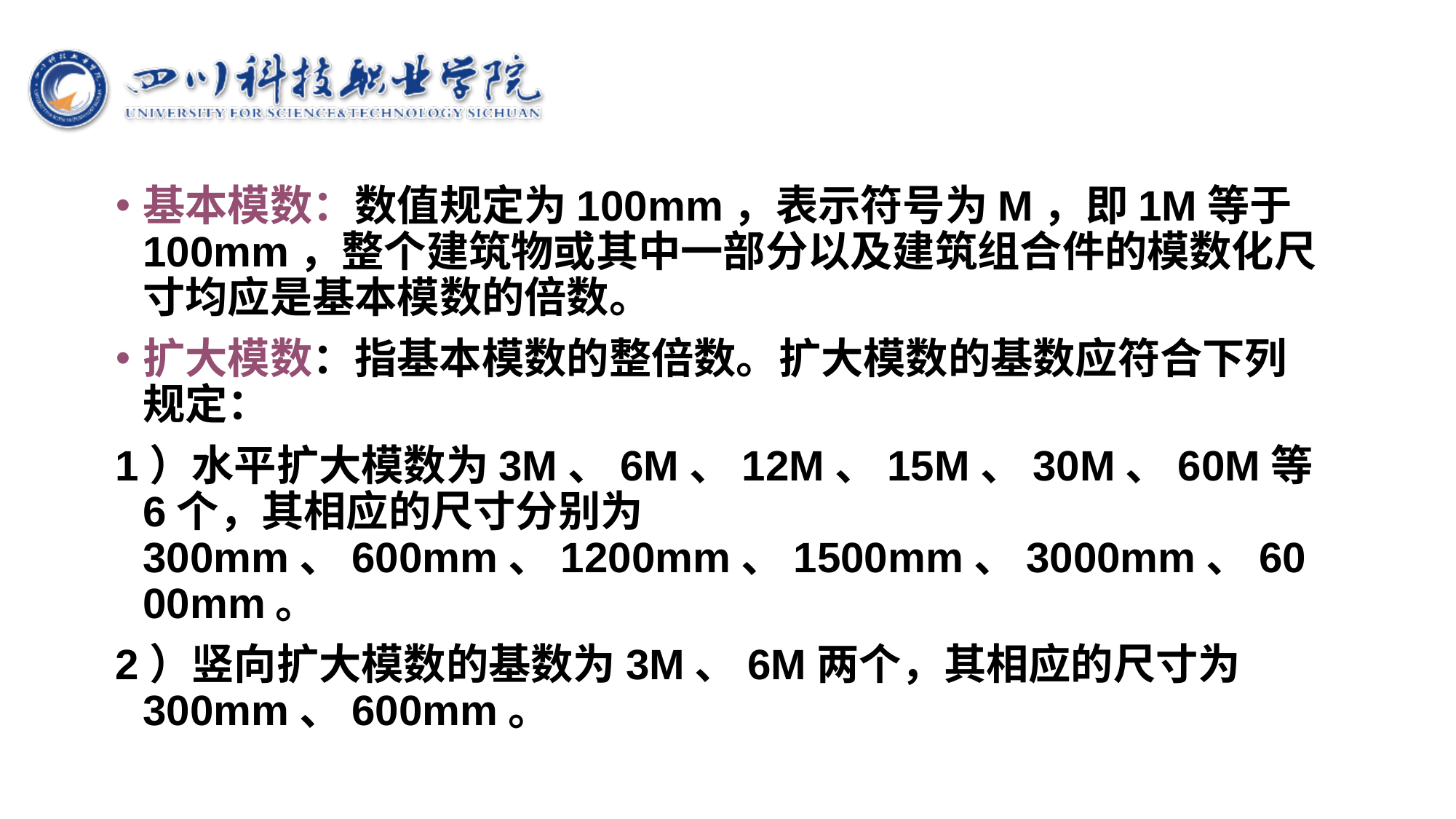

基本模数：数值规定为100mm，表示符号为M，即1M等于100mm，整个建筑物或其中一部分以及建筑组合件的模数化尺寸均应是基本模数的倍数。
扩大模数：指基本模数的整倍数。扩大模数的基数应符合下列规定：
1）水平扩大模数为3M、6M、12M、15M、30M、60M等6个，其相应的尺寸分别为300mm、600mm、1200mm、1500mm、3000mm、6000mm。
2）竖向扩大模数的基数为3M、6M两个，其相应的尺寸为300mm、600mm。